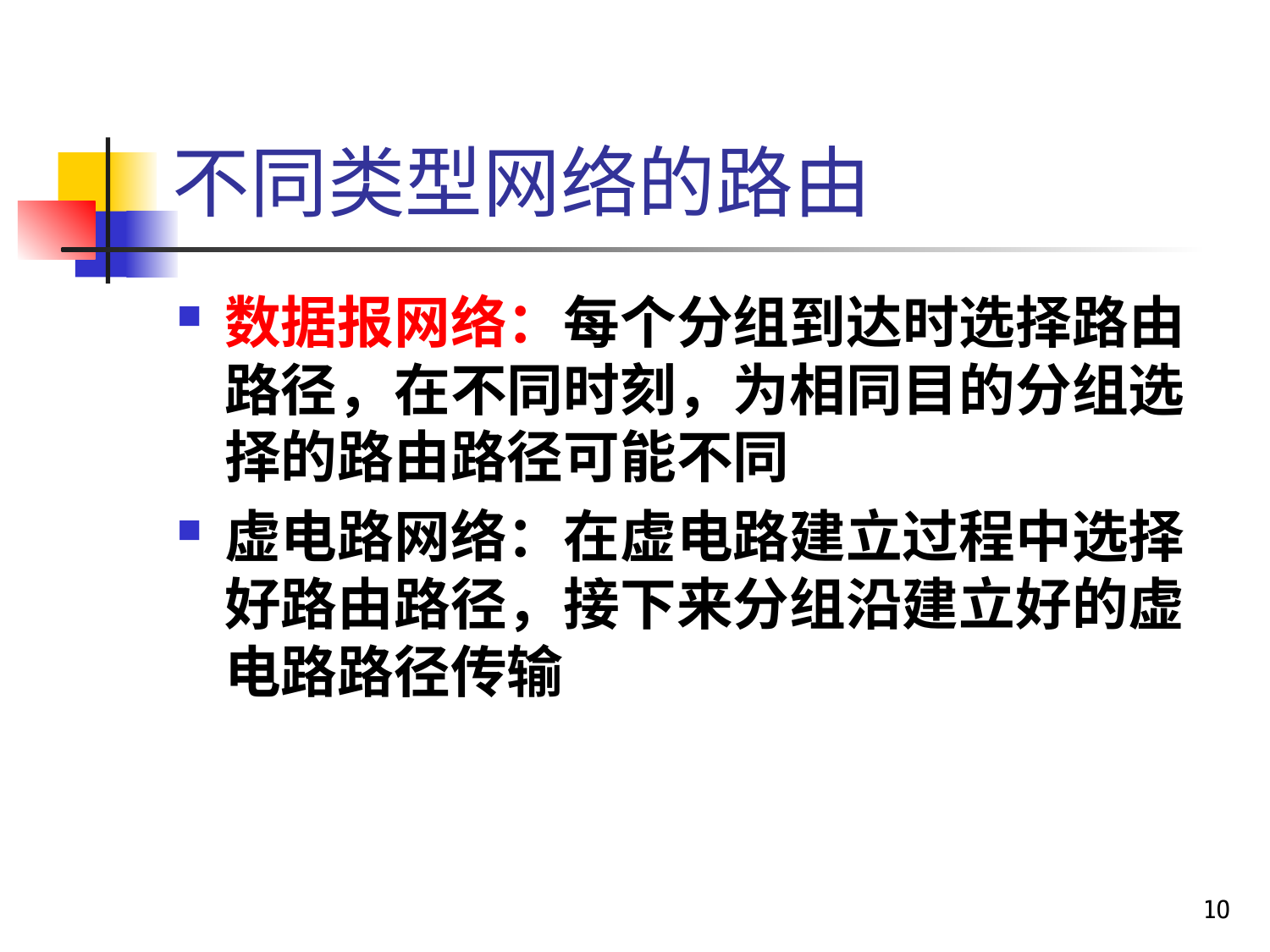

# 不同类型网络的路由
数据报网络：每个分组到达时选择路由路径，在不同时刻，为相同目的分组选择的路由路径可能不同
虚电路网络：在虚电路建立过程中选择好路由路径，接下来分组沿建立好的虚电路路径传输
10